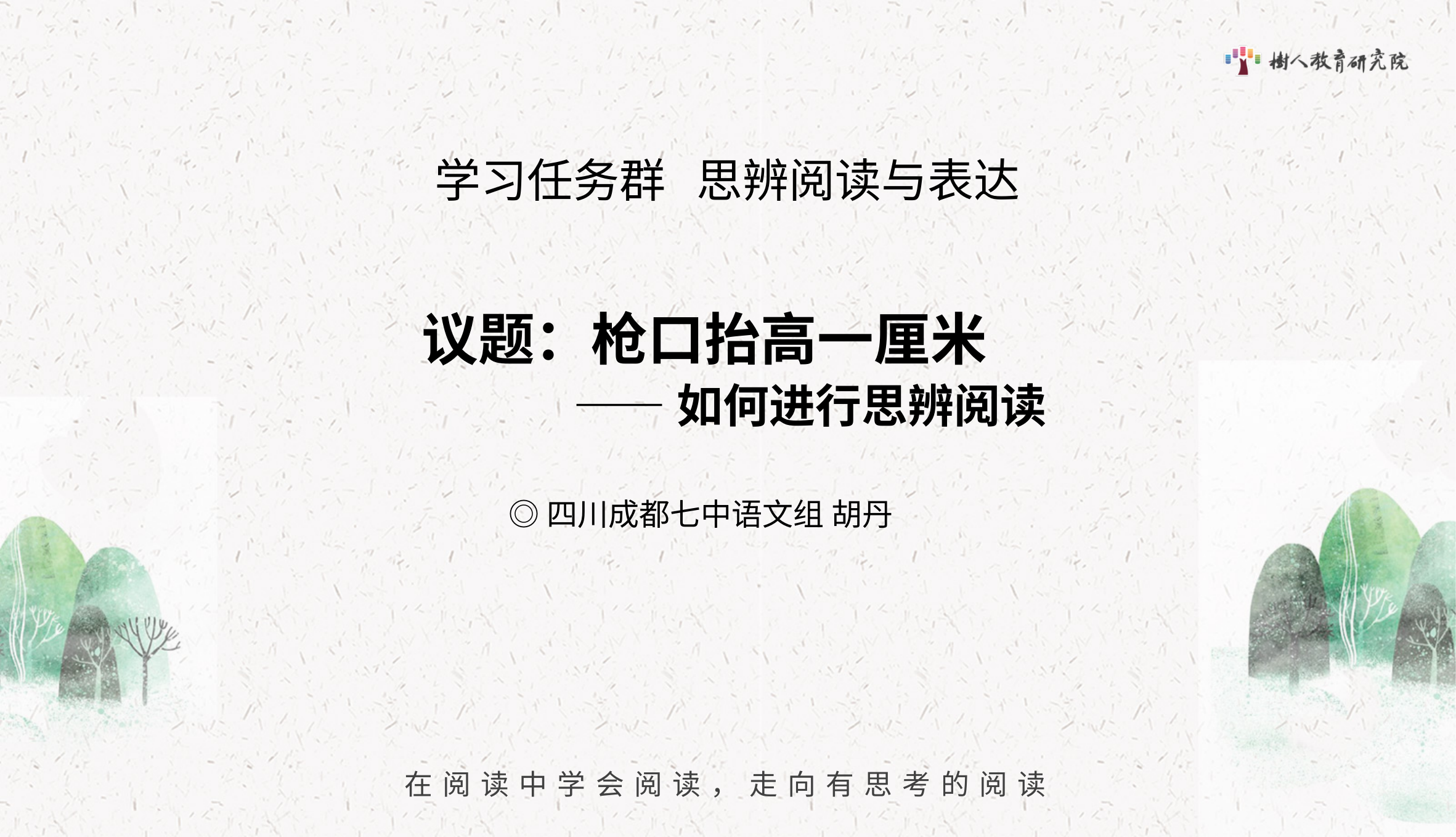

学习任务群   思辨阅读与表达
议题：枪口抬高一厘米
                  ——如何进行思辨阅读

◎四川成都七中语文组 胡丹